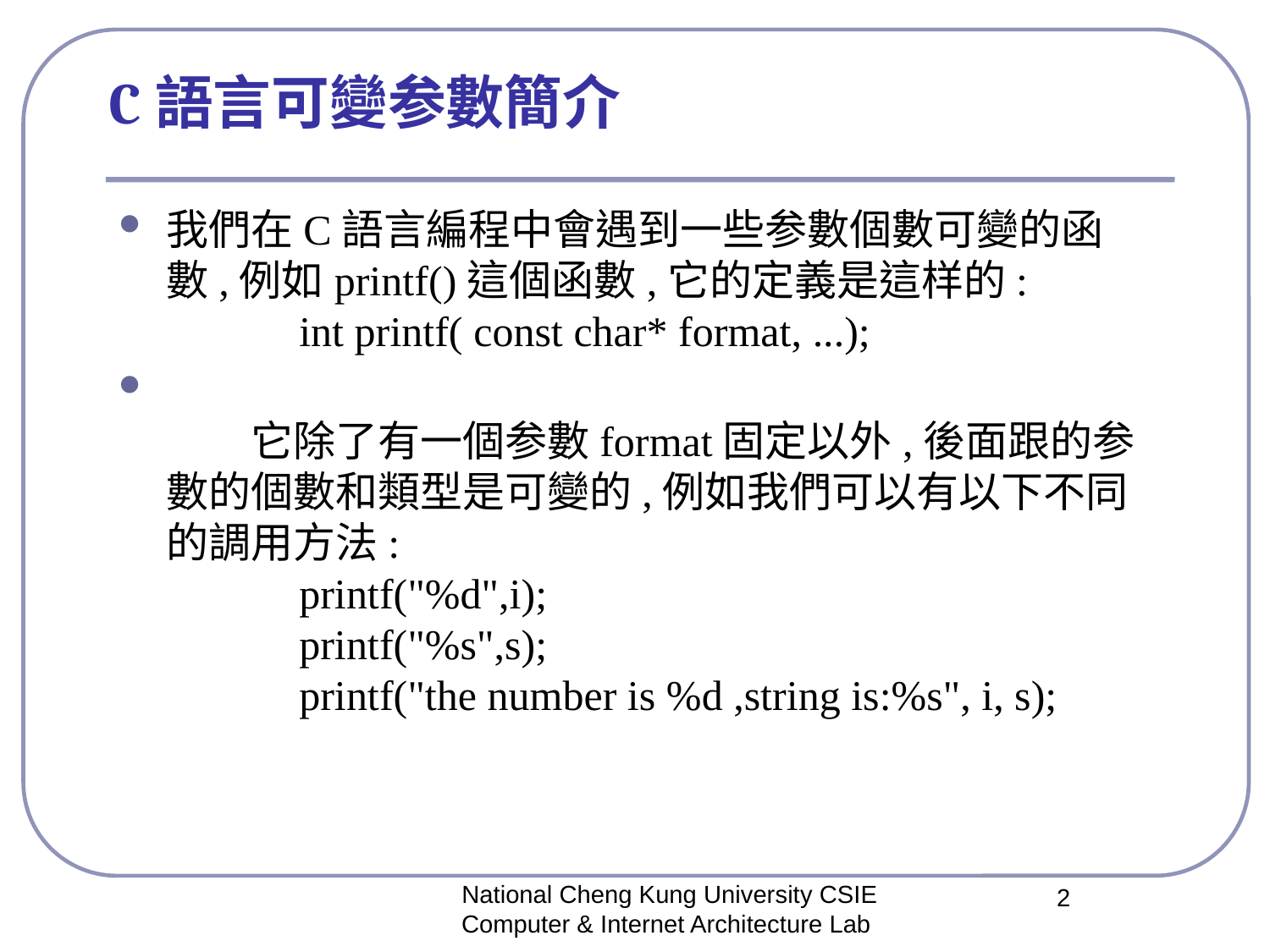

# C語言可變参數簡介
我們在C語言編程中會遇到一些参數個數可變的函數,例如printf()這個函數,它的定義是這样的:
　    　int printf( const char* format, ...);
　　它除了有一個参數format固定以外,後面跟的参數的個數和類型是可變的,例如我們可以有以下不同的調用方法: 
　　    printf("%d",i); 
　    　printf("%s",s); 
　　    printf("the number is %d ,string is:%s", i, s);

National Cheng Kung University CSIE Computer & Internet Architecture Lab
2